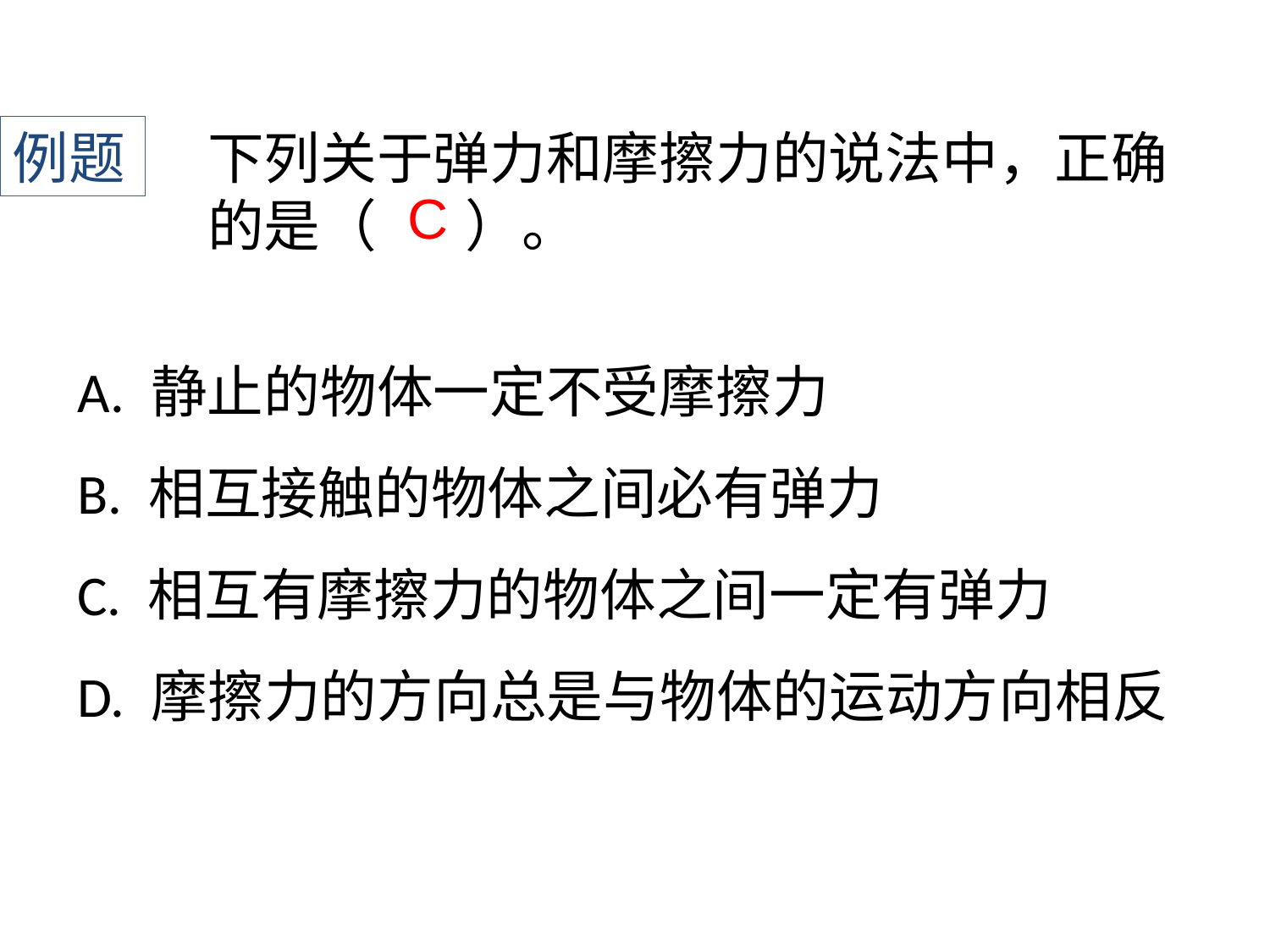

例题
下列关于弹力和摩擦力的说法中，正确的是（       ）。
C
A. 静止的物体一定不受摩擦力
B. 相互接触的物体之间必有弹力
C. 相互有摩擦力的物体之间一定有弹力
D. 摩擦力的方向总是与物体的运动方向相反